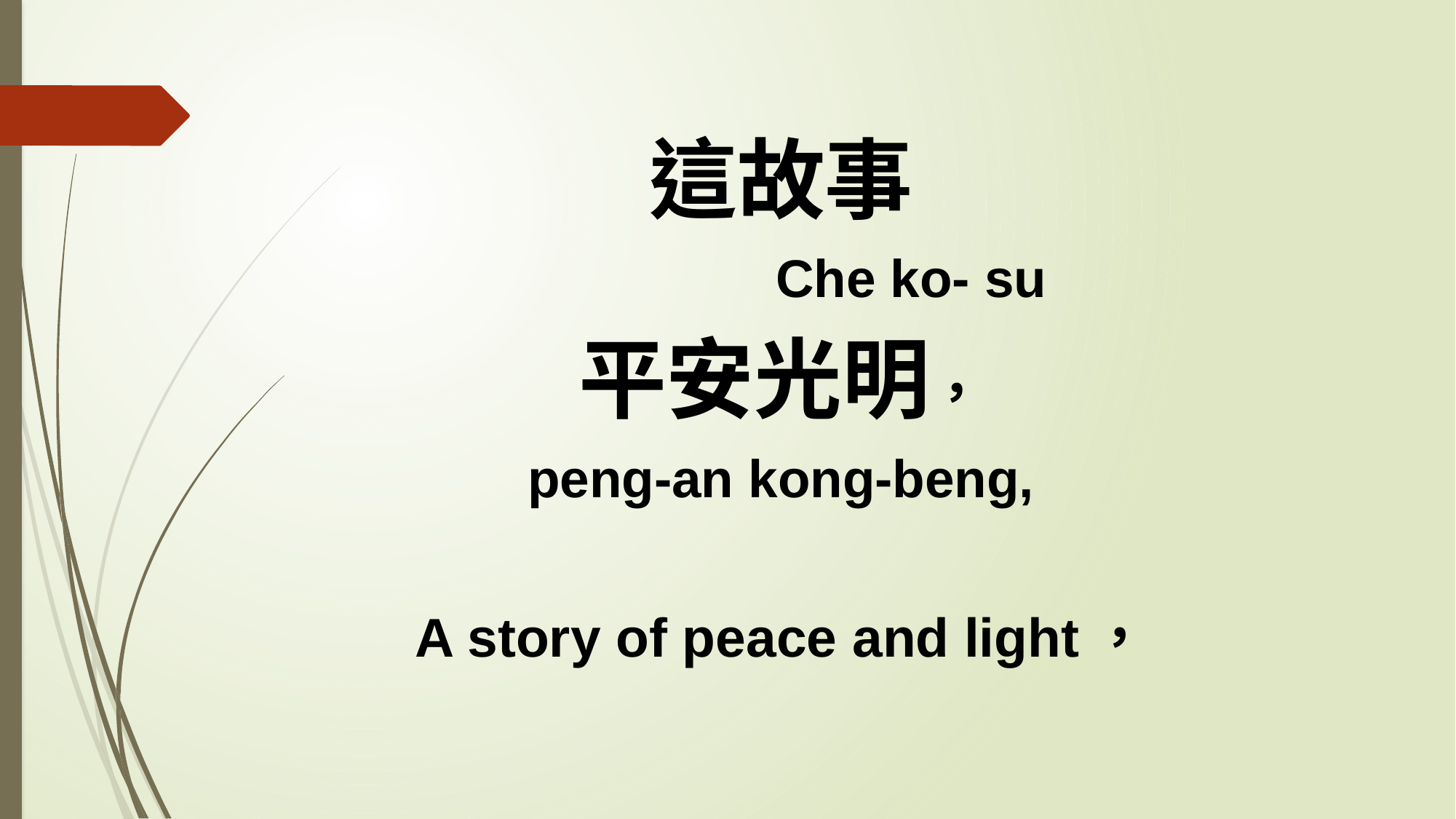

這故事
                                   Che ko- su
平安光明，
peng-an kong-beng,

A story of peace and light，